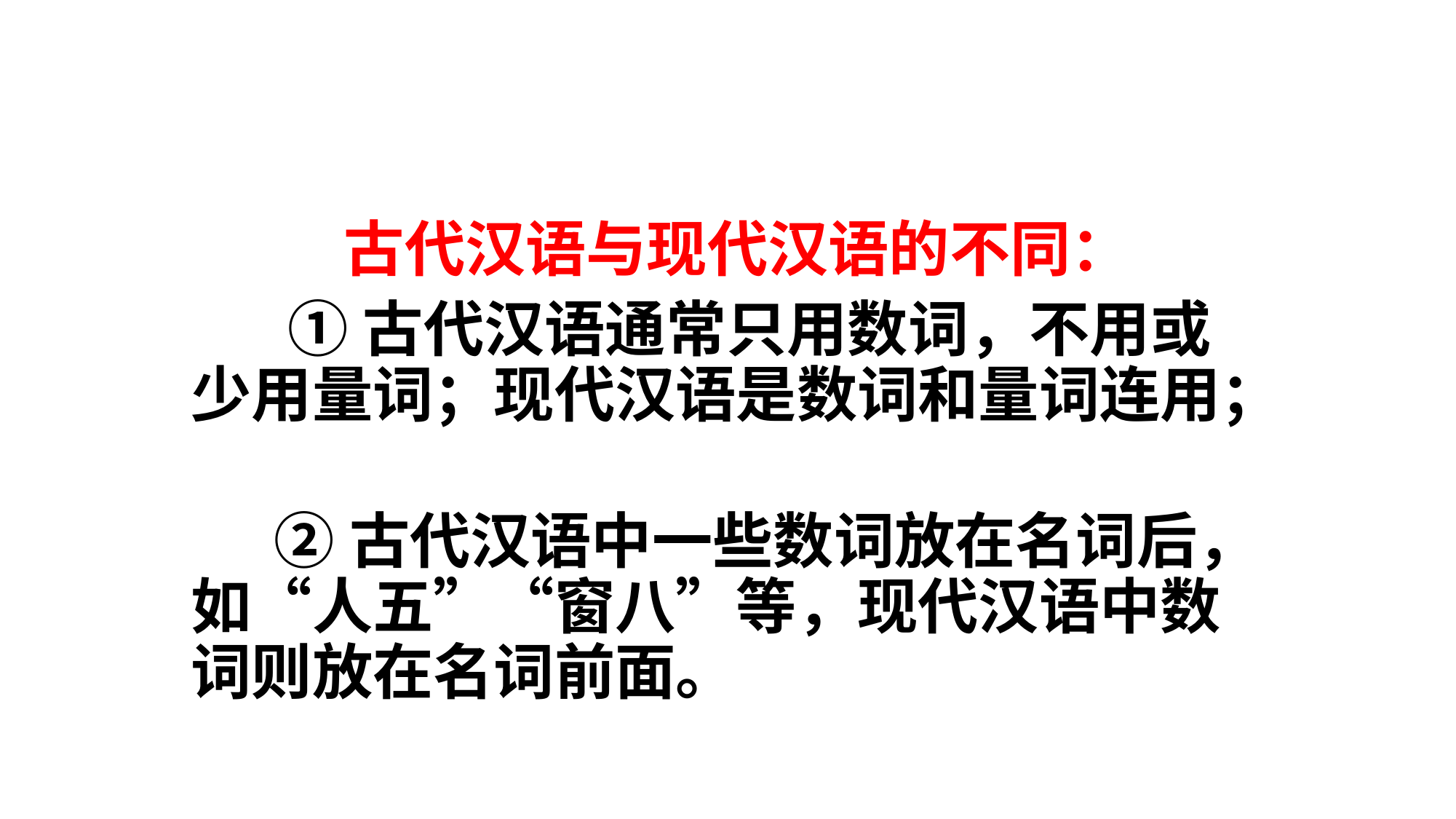

#
          古代汉语与现代汉语的不同：
       ①古代汉语通常只用数词，不用或少用量词；现代汉语是数词和量词连用；
      ②古代汉语中一些数词放在名词后，如“人五”“窗八”等，现代汉语中数词则放在名词前面。